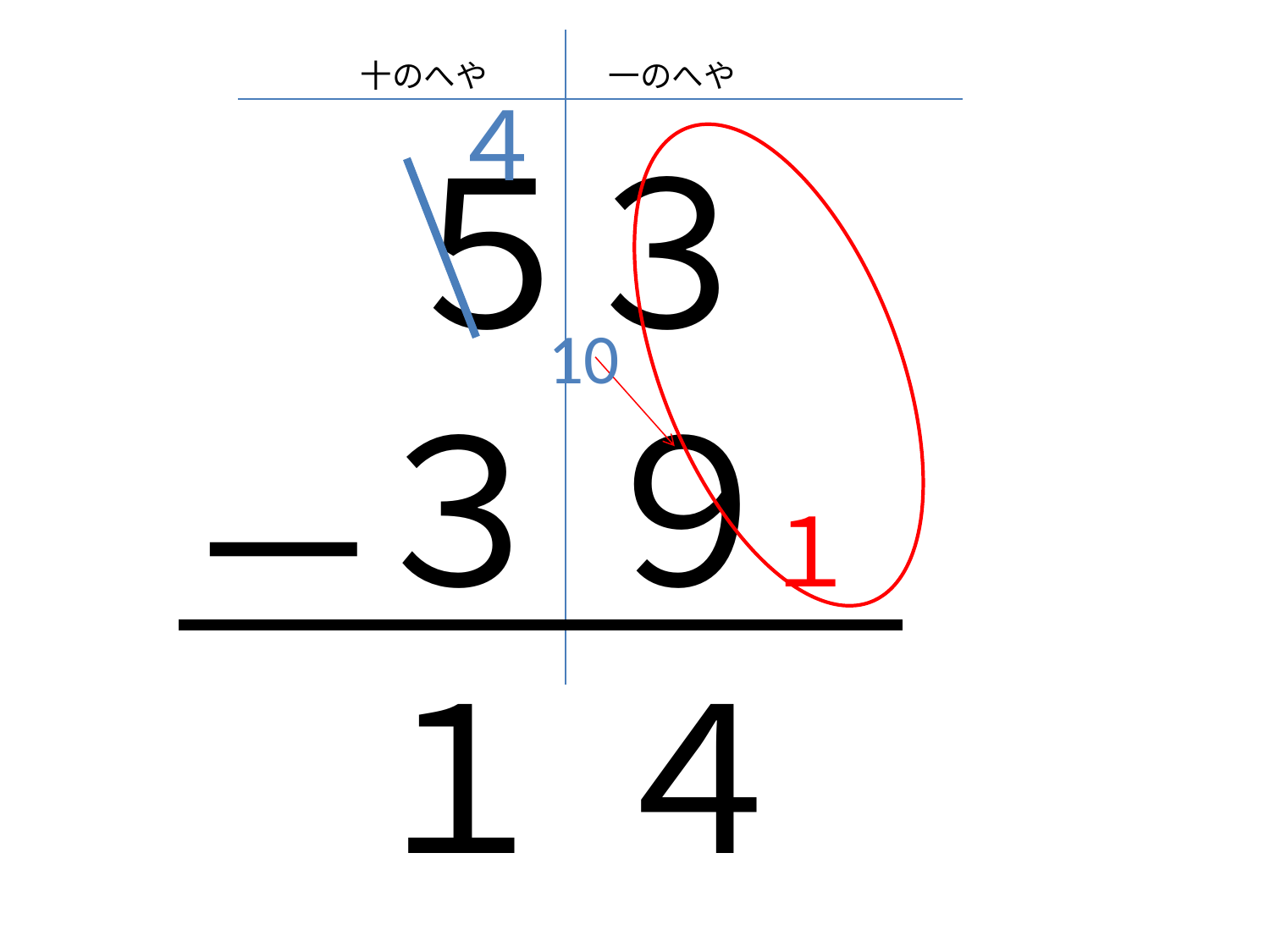

十のへや
一のへや
４

５
３
10
３
９
－
１
１
４